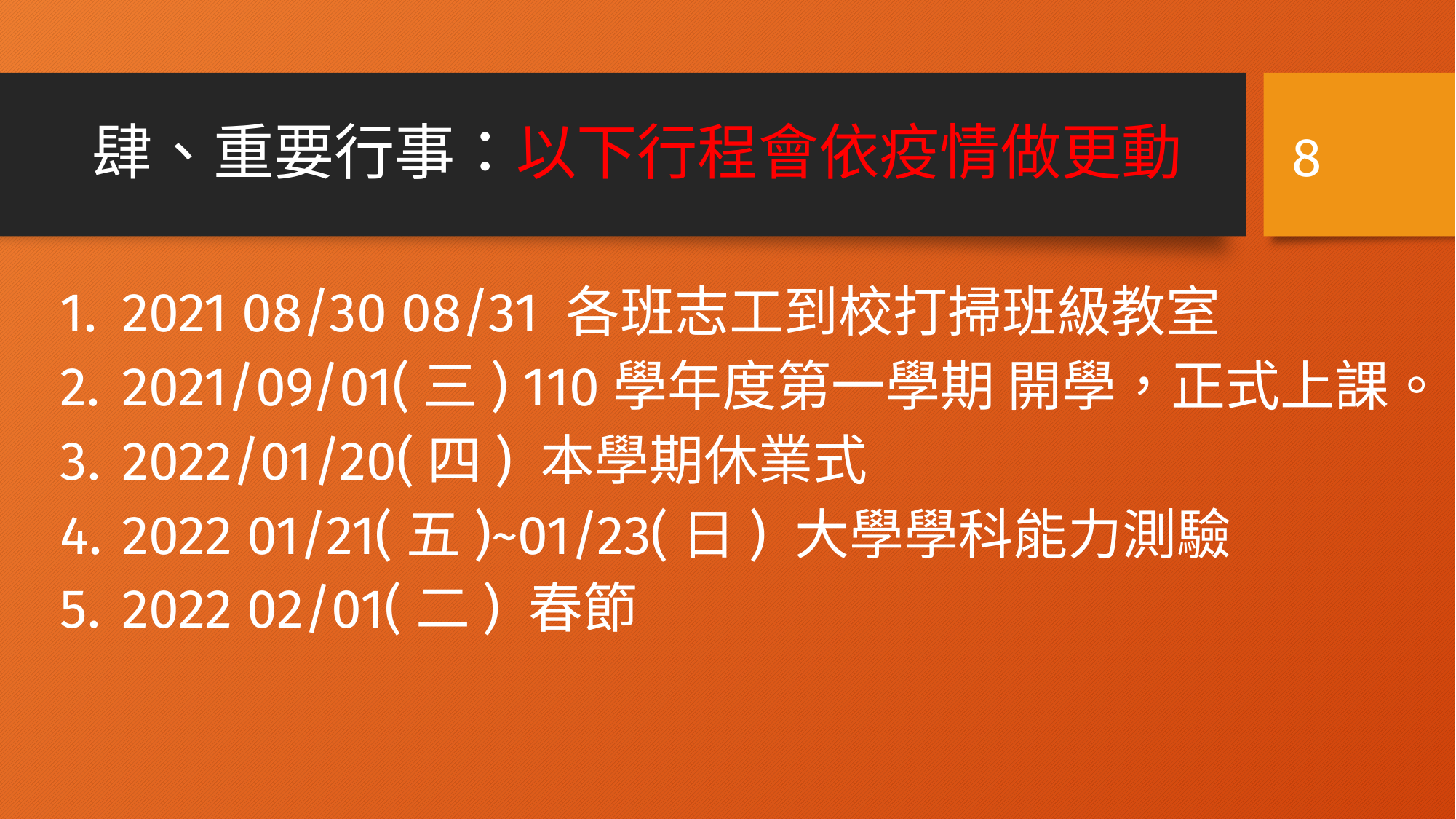

8
# 肆、重要行事：以下行程會依疫情做更動
2021 08/30 08/31 各班志工到校打掃班級教室
2021/09/01(三) 110學年度第一學期 開學，正式上課。
2022/01/20(四) 本學期休業式
2022 01/21(五)~01/23(日) 大學學科能力測驗
2022 02/01(二) 春節